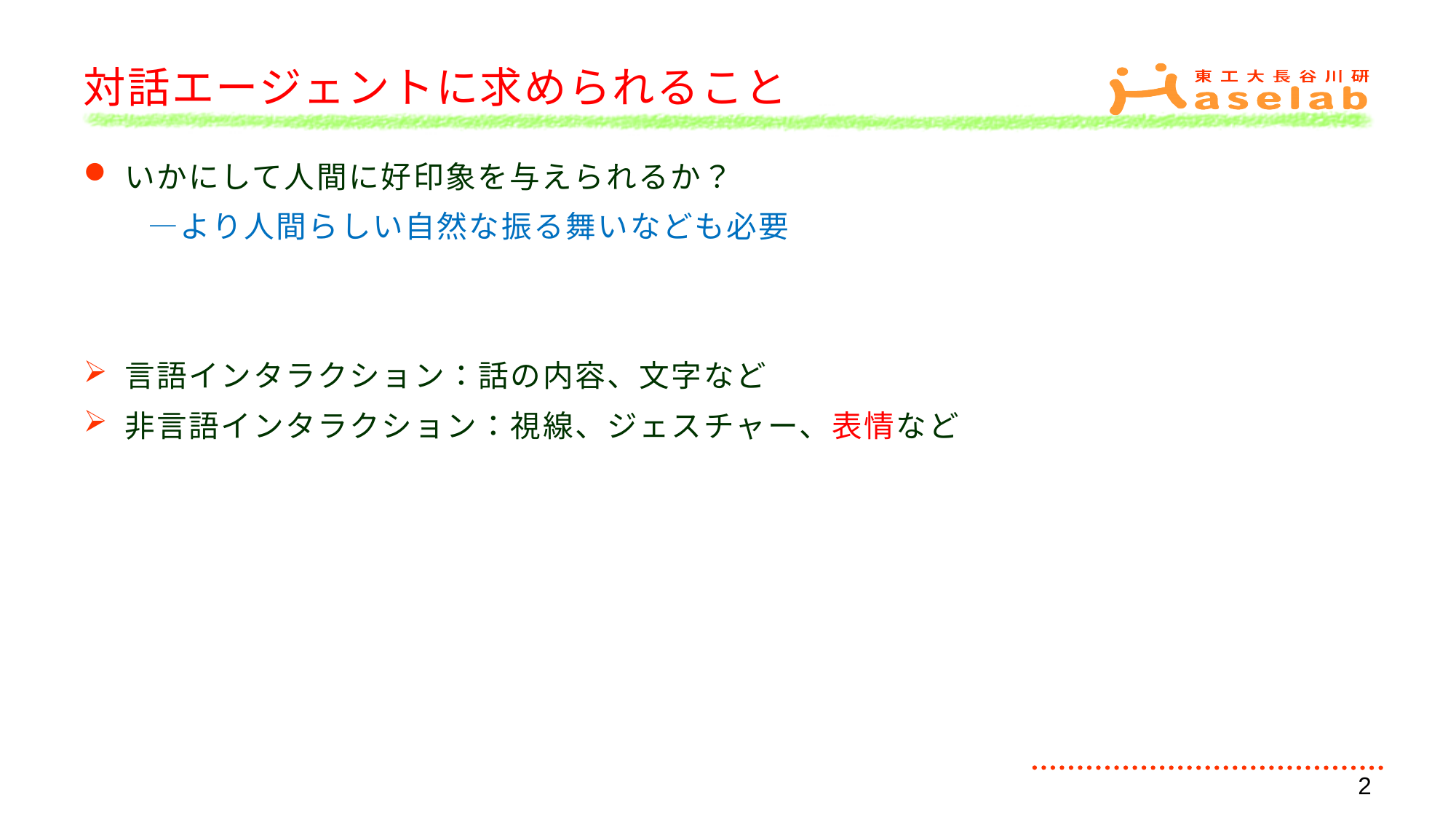

# 対話エージェントに求められること
いかにして人間に好印象を与えられるか？
　　―より人間らしい自然な振る舞いなども必要

言語インタラクション：話の内容、文字など
非言語インタラクション：視線、ジェスチャー、表情など

2